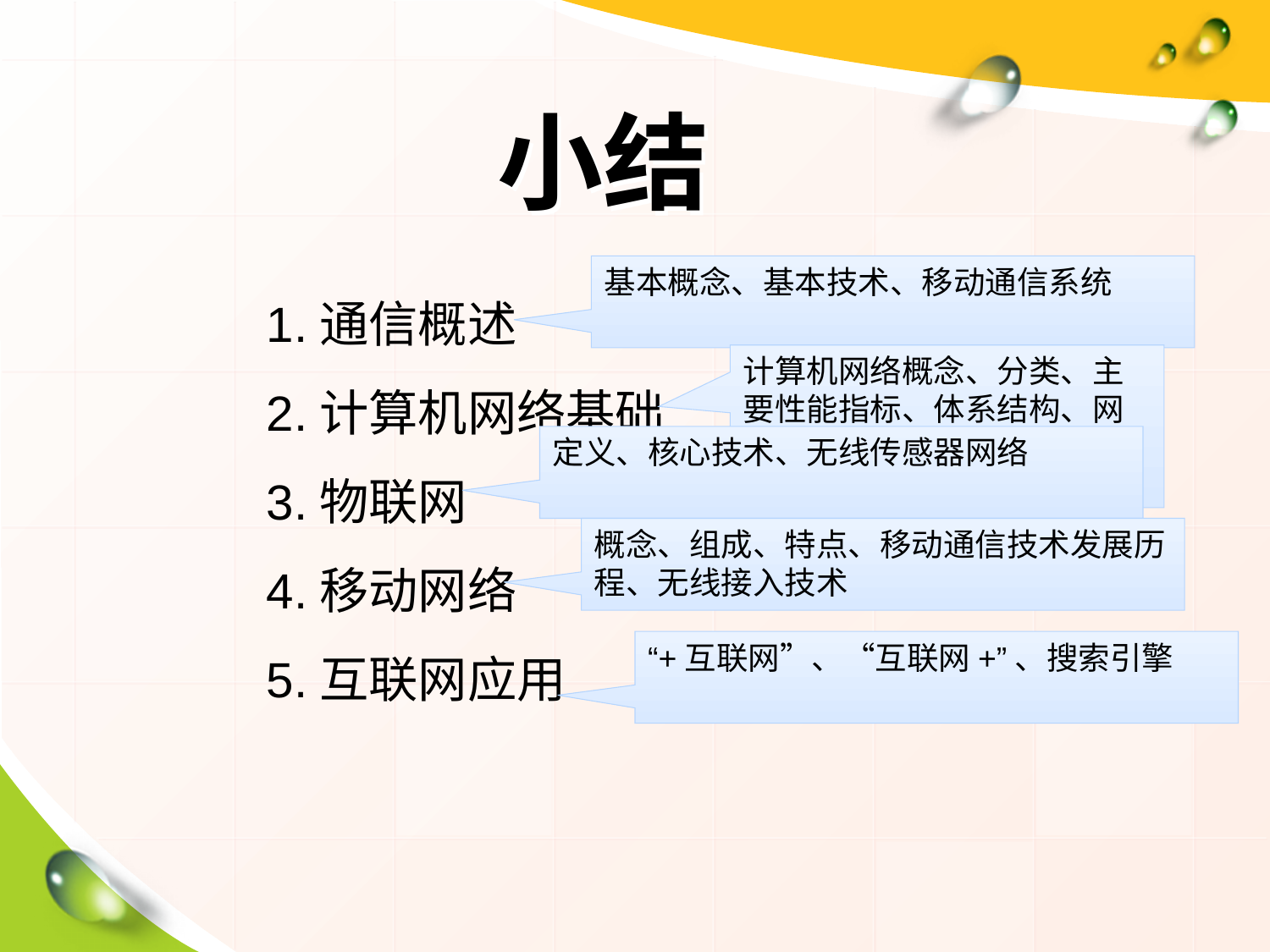

# 小结
基本概念、基本技术、移动通信系统
1.通信概述
2.计算机网络基础
3.物联网
4.移动网络
5.互联网应用

计算机网络概念、分类、主要性能指标、体系结构、网络协议、开放系统互连参考模型， TCP/IP协议、IP地址

定义、核心技术、无线传感器网络
概念、组成、特点、移动通信技术发展历程、无线接入技术
“+互联网”、“互联网+”、搜索引擎